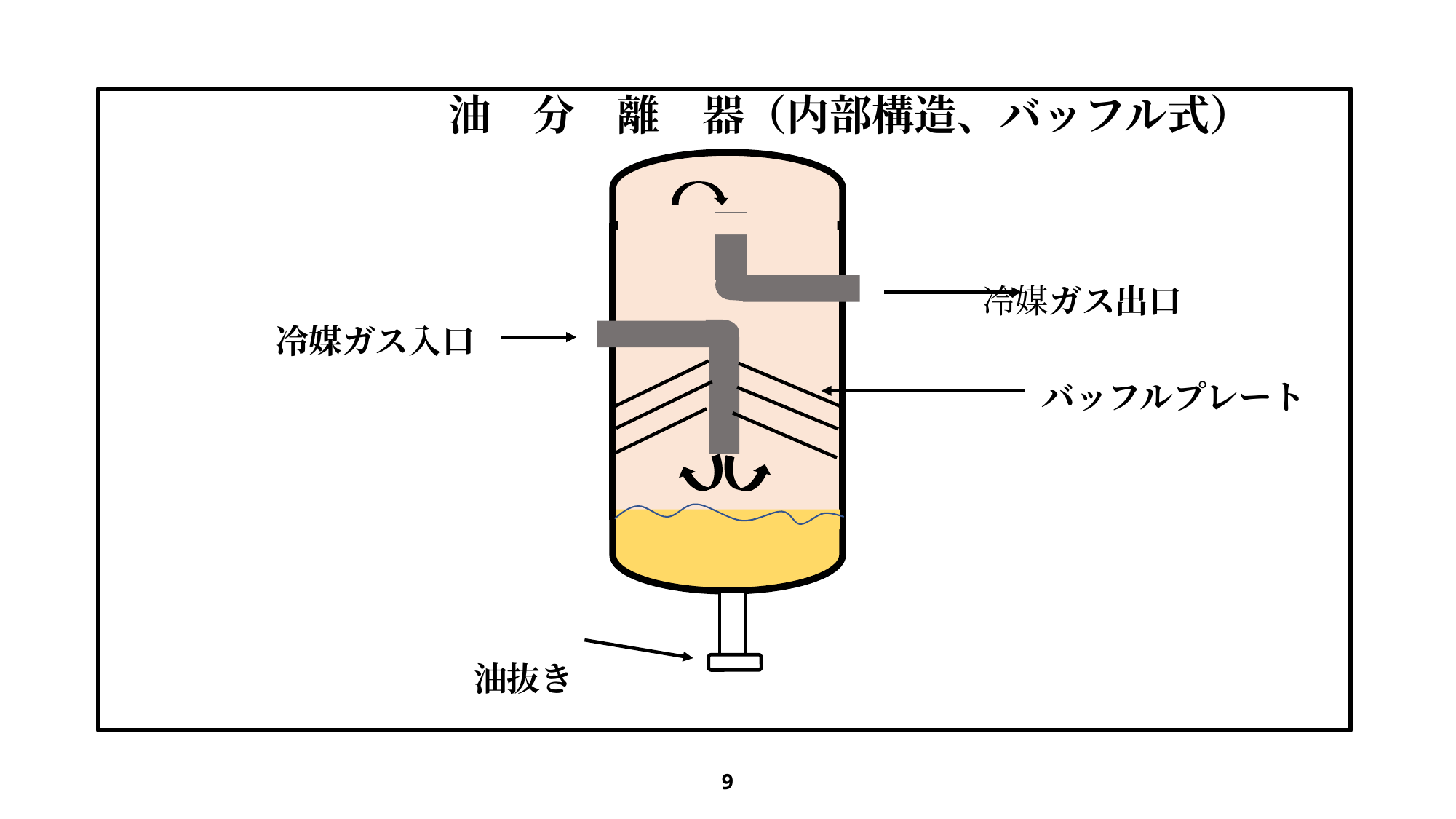

油　分　離　器（内部構造、バッフル式）

                                                　　　　　　　　冷媒ガス出口
　　　　　冷媒ガス入口
　　　　　　　　　　　　　　　　　　　　　　バッフルプレート

　　　　　　　　　　　　油抜き

9